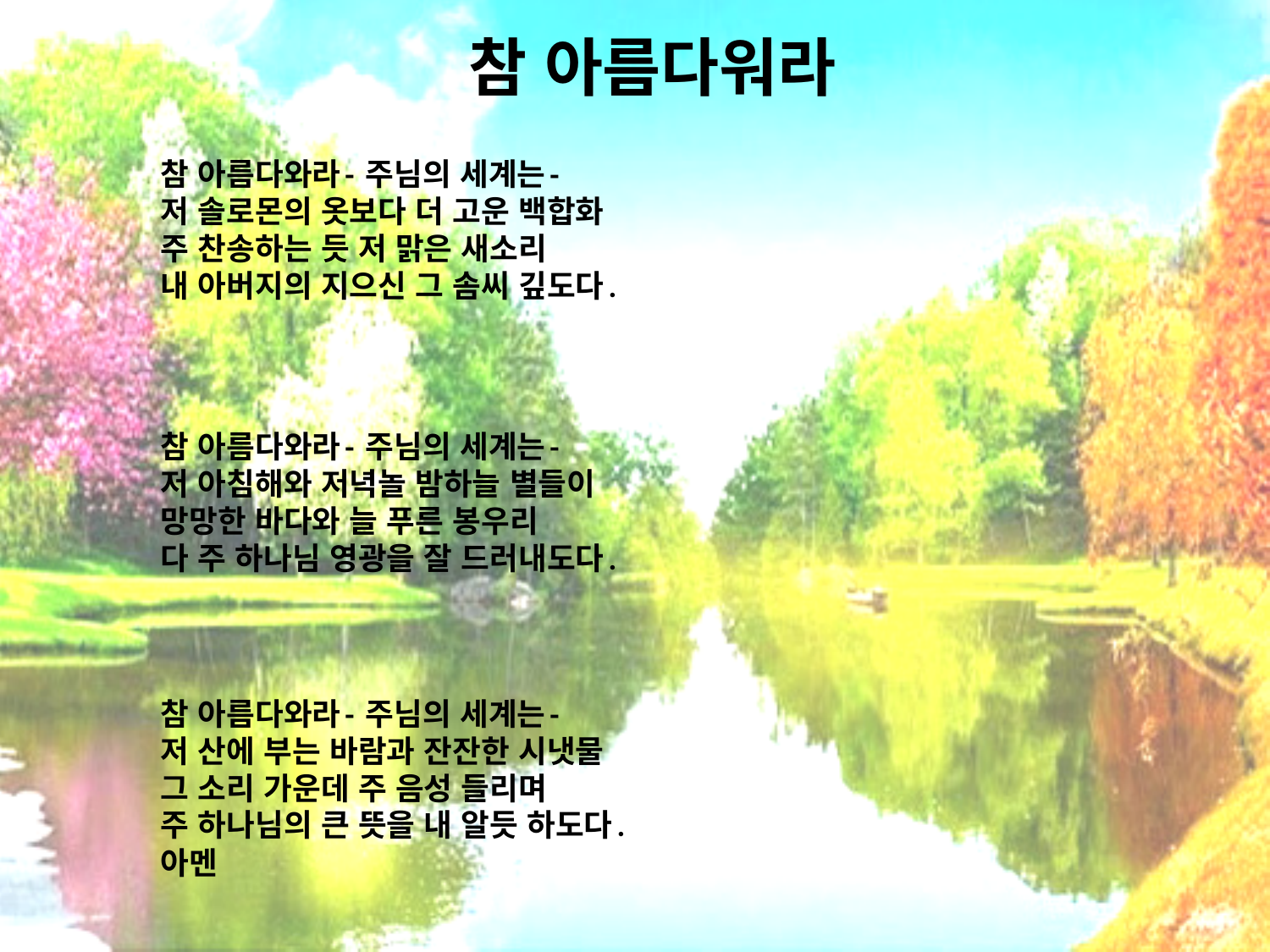

# 참 아름다워라
참 아름다와라- 주님의 세계는-
저 솔로몬의 옷보다 더 고운 백합화
주 찬송하는 듯 저 맑은 새소리
내 아버지의 지으신 그 솜씨 깊도다.

참 아름다와라- 주님의 세계는-
저 아침해와 저녁놀 밤하늘 별들이
망망한 바다와 늘 푸른 봉우리
다 주 하나님 영광을 잘 드러내도다.
참 아름다와라- 주님의 세계는-
저 산에 부는 바람과 잔잔한 시냇물
그 소리 가운데 주 음성 들리며
주 하나님의 큰 뜻을 내 알듯 하도다.
아멘